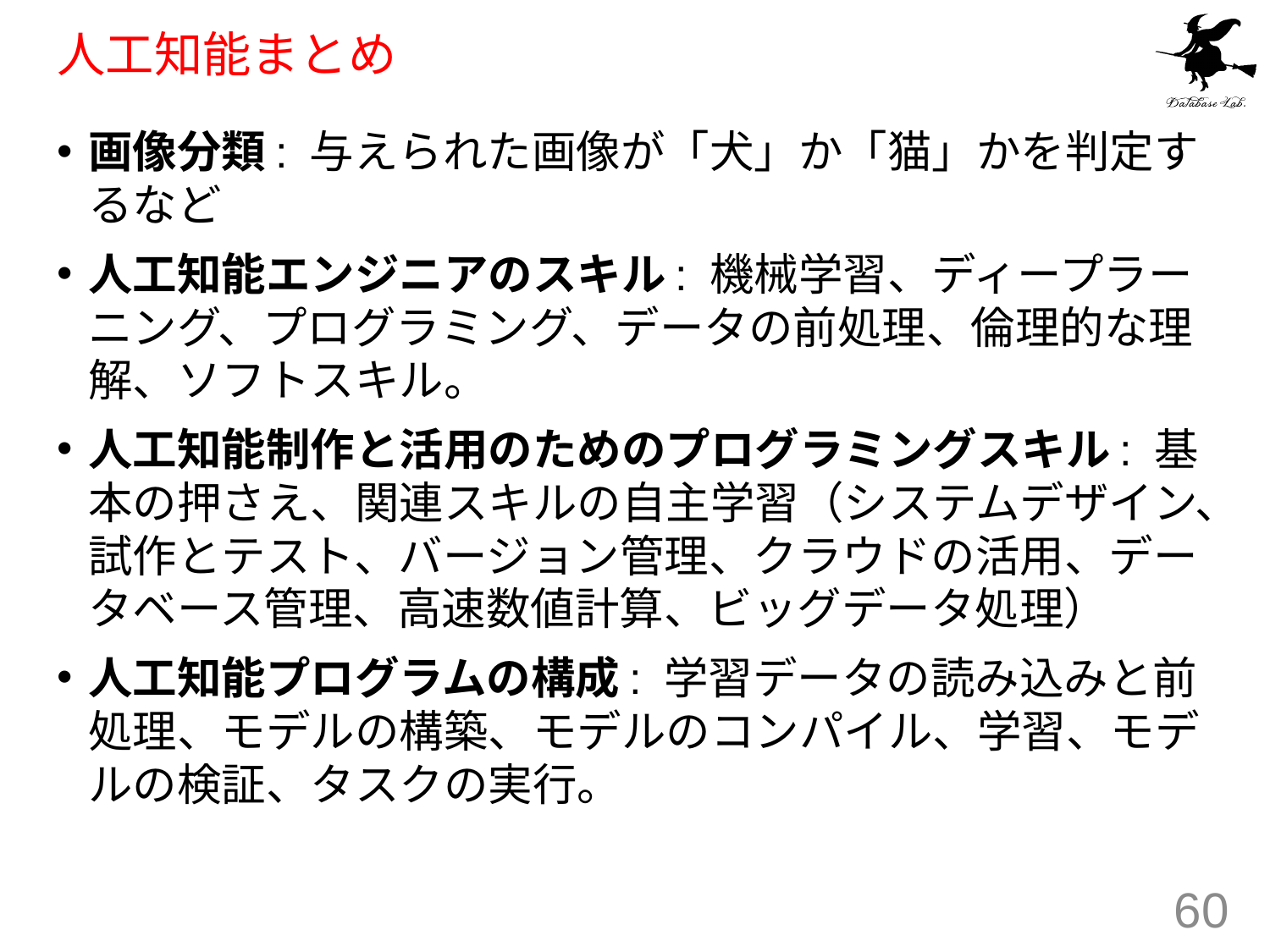

# 人工知能まとめ
画像分類: 与えられた画像が「犬」か「猫」かを判定するなど
人工知能エンジニアのスキル: 機械学習、ディープラーニング、プログラミング、データの前処理、倫理的な理解、ソフトスキル。
人工知能制作と活用のためのプログラミングスキル: 基本の押さえ、関連スキルの自主学習（システムデザイン、試作とテスト、バージョン管理、クラウドの活用、データベース管理、高速数値計算、ビッグデータ処理）
人工知能プログラムの構成: 学習データの読み込みと前処理、モデルの構築、モデルのコンパイル、学習、モデルの検証、タスクの実行。

60